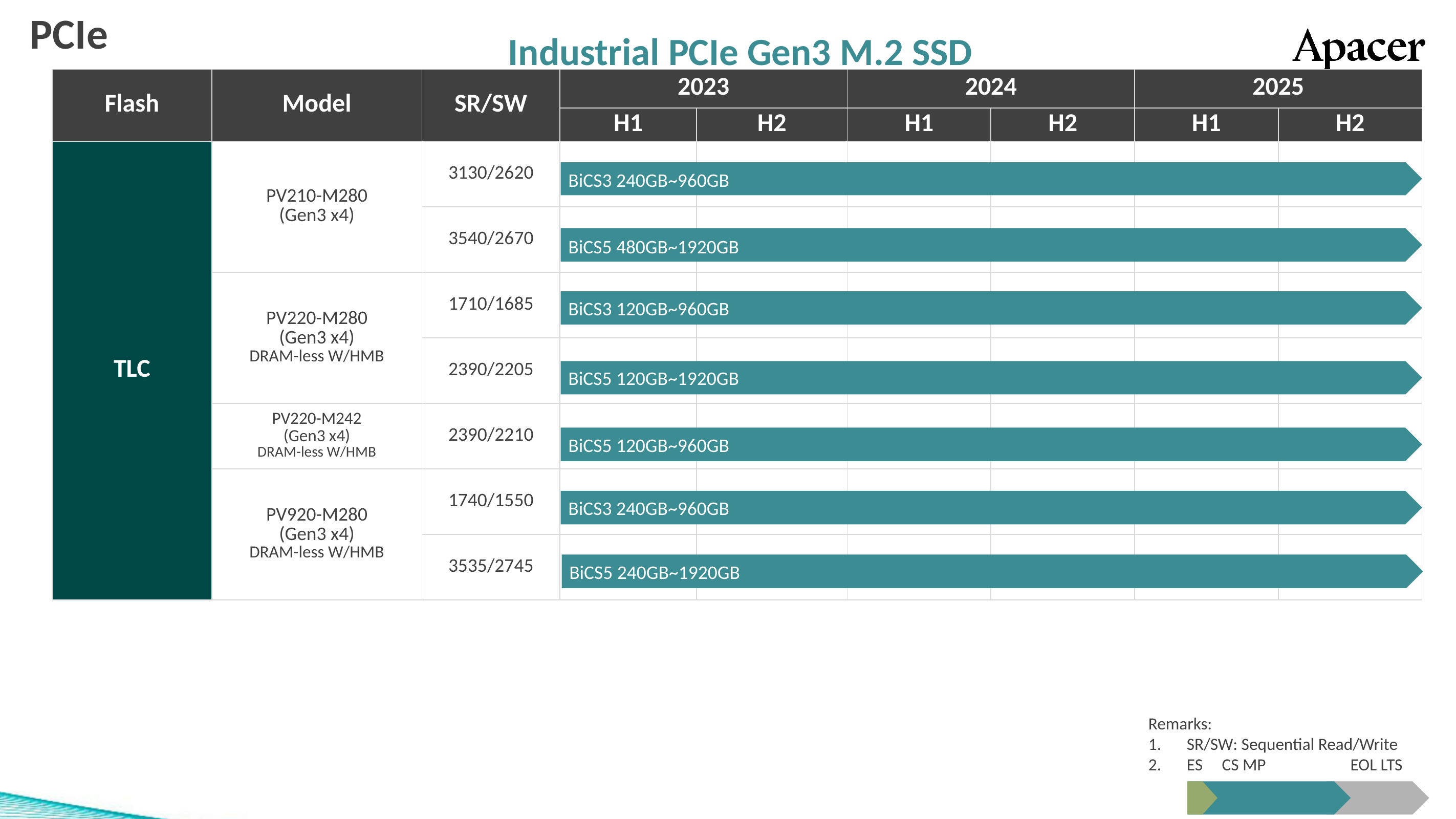

# PCIe
Industrial PCIe Gen3 M.2 SSD
| Flash | Model | SR/SW | 2023 |  | 2024 |  | 2025 |  |
| --- | --- | --- | --- | --- | --- | --- | --- | --- |
|  |  |  | H1 | H2 | H1 | H2 | H1 | H2 |
| TLC | PV210-M280 (Gen3 x4) | 3130/2620 |  |  |  |  |  |  |
|  |  | 3540/2670 |  |  |  |  |  |  |
|  | PV220-M280 (Gen3 x4) DRAM-less W/HMB | 1710/1685 |  |  |  |  |  |  |
|  |  | 2390/2205 |  |  |  |  |  |  |
|  | PV220-M242 (Gen3 x4) DRAM-less W/HMB | 2390/2210 |  |  |  |  |  |  |
|  | PV920-M280 (Gen3 x4) DRAM-less W/HMB | 1740/1550 |  |  |  |  |  |  |
|  |  | 3535/2745 |  |  |  |  |  |  |

BiCS3 240GB~960GB
標準色
附屬
配色
3D TLC
2D MLC
SLC-lite
SLC
類工

SLC-liteX

BiCS5 480GB~1920GB
BiCS3 120GB~960GB

BiCS5 120GB~1920GB

BiCS5 120GB~960GB
BiCS3 240GB~960GB
BiCS5 240GB~1920GB
Remarks:
SR/SW: Sequential Read/Write
ES     CS MP                      EOL LTS